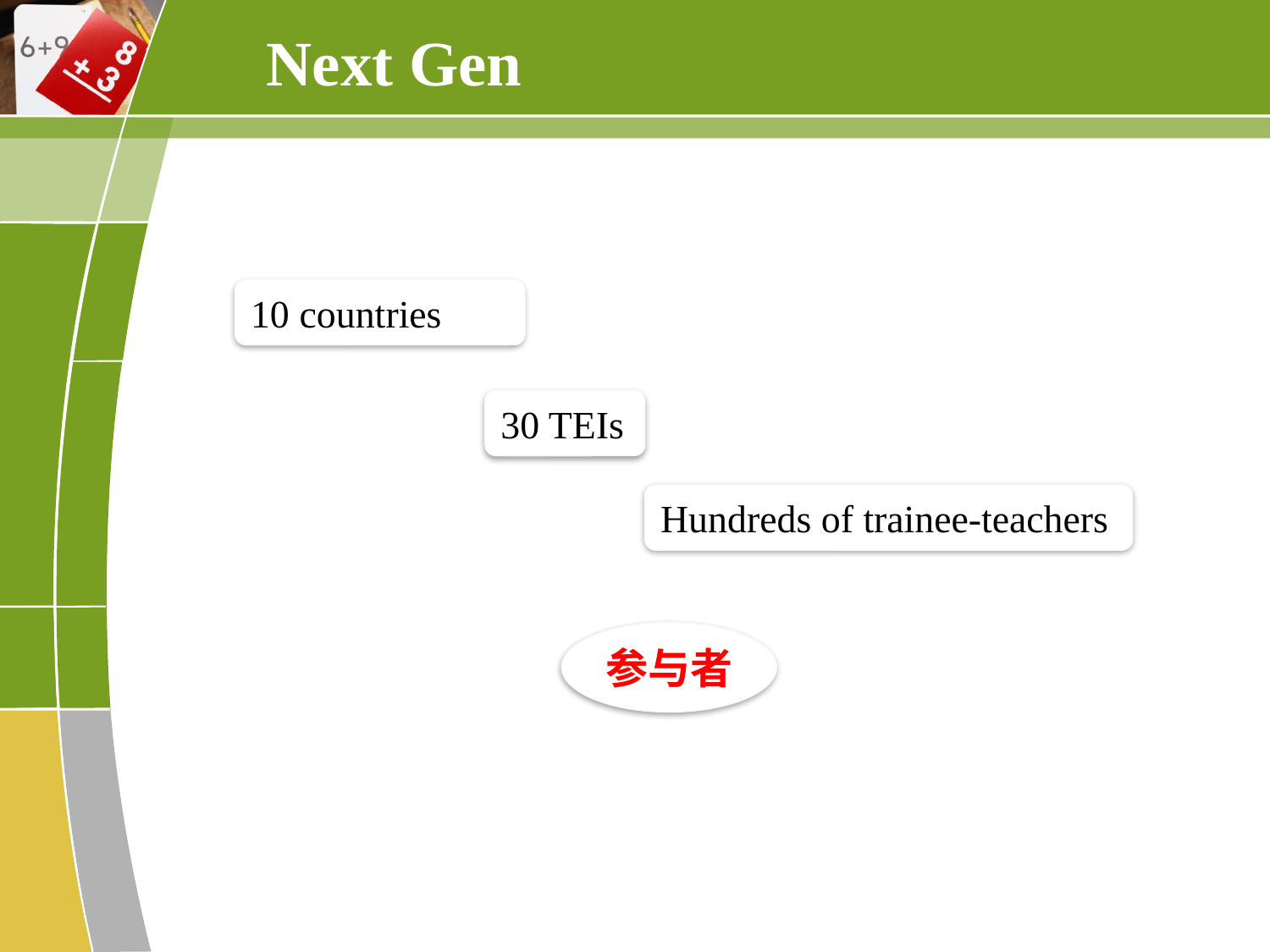

Next Gen
10 countries
30 TEIs
Hundreds of trainee-teachers
参与者